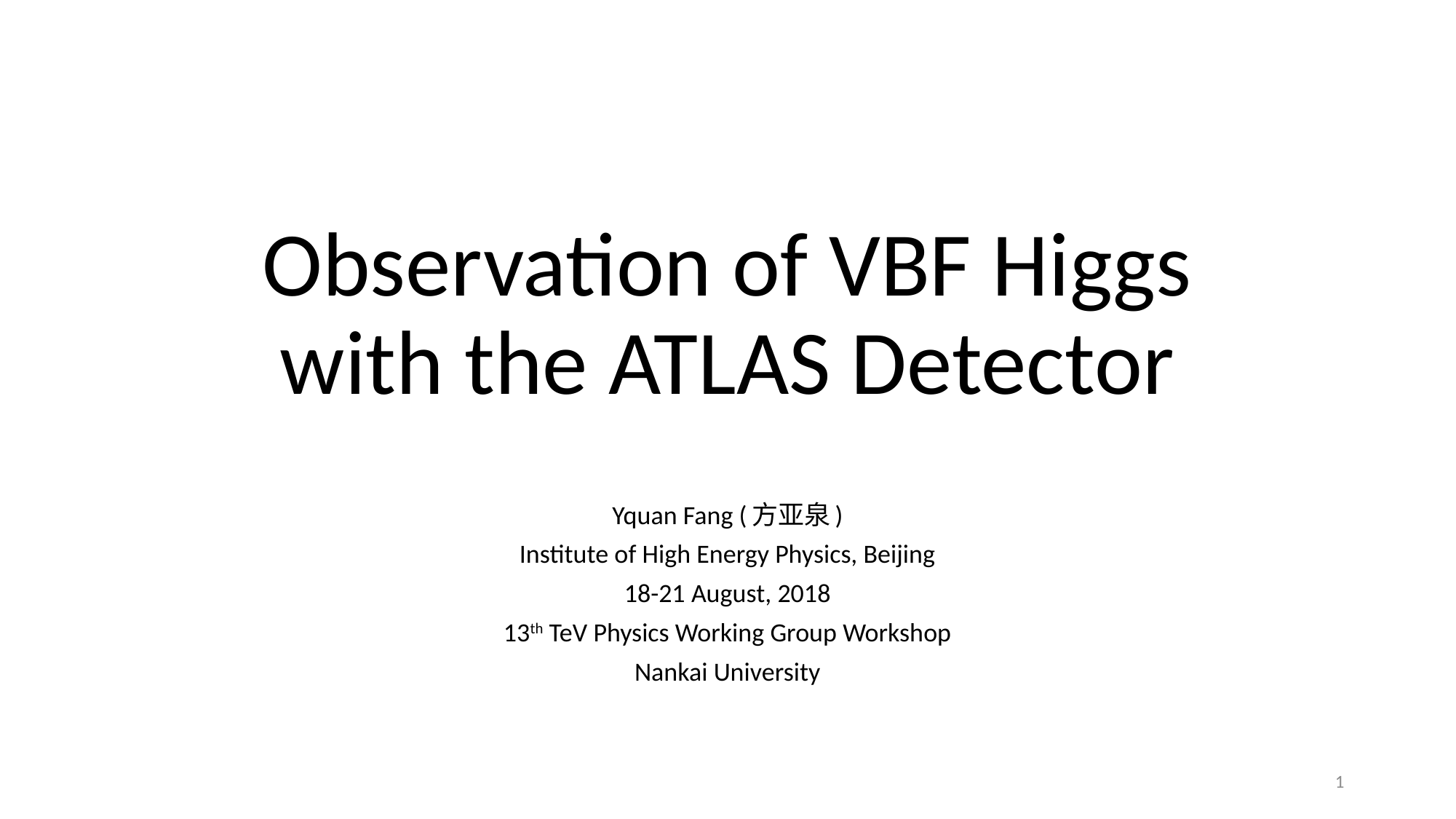

# Observation of VBF Higgs with the ATLAS Detector
Yquan Fang (方亚泉)
Institute of High Energy Physics, Beijing
18-21 August, 2018
13th TeV Physics Working Group Workshop
Nankai University

1